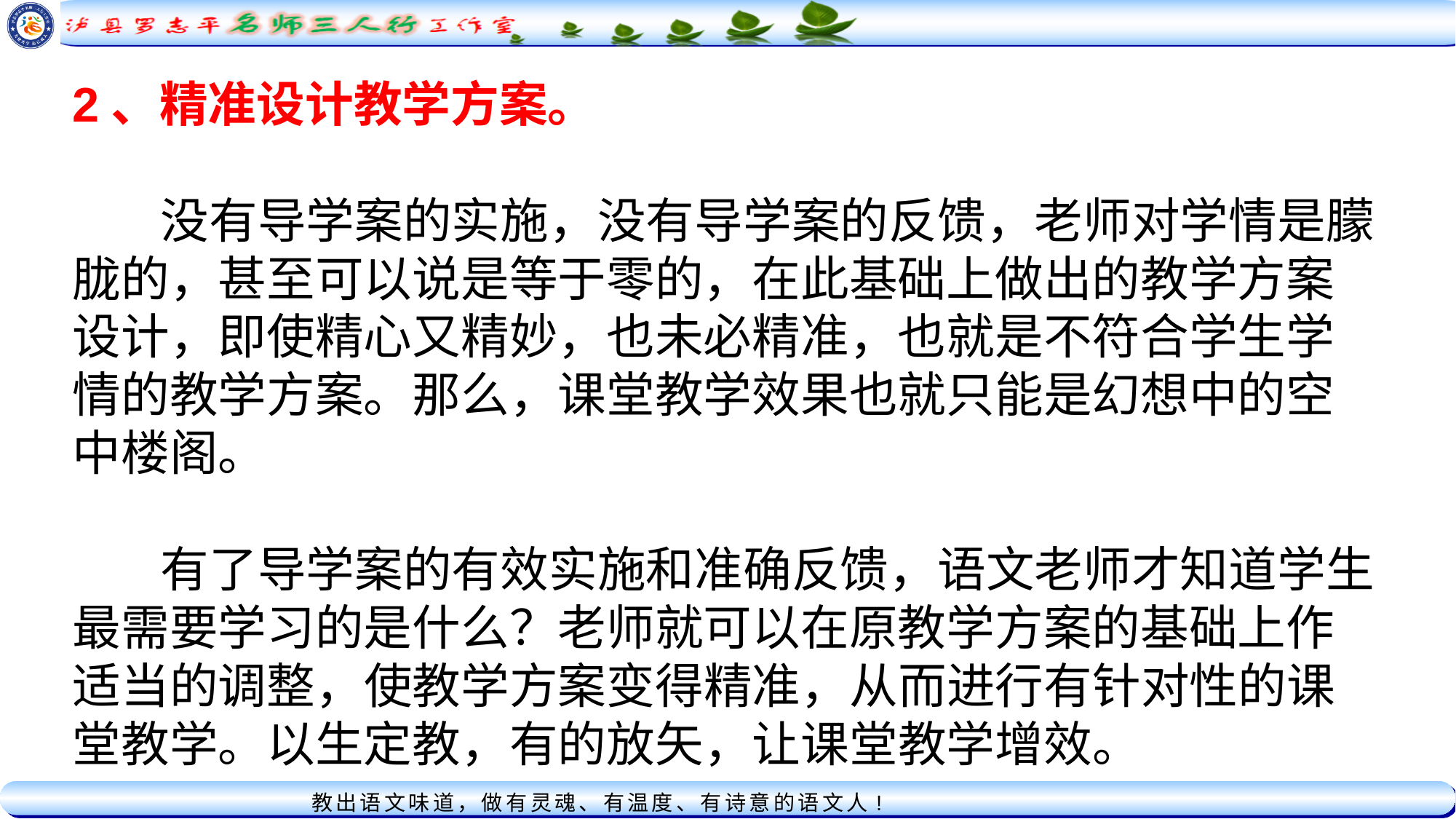

2、精准设计教学方案。

       没有导学案的实施，没有导学案的反馈，老师对学情是朦胧的，甚至可以说是等于零的，在此基础上做出的教学方案设计，即使精心又精妙，也未必精准，也就是不符合学生学情的教学方案。那么，课堂教学效果也就只能是幻想中的空中楼阁。

       有了导学案的有效实施和准确反馈，语文老师才知道学生最需要学习的是什么？老师就可以在原教学方案的基础上作适当的调整，使教学方案变得精准，从而进行有针对性的课堂教学。以生定教，有的放矢，让课堂教学增效。